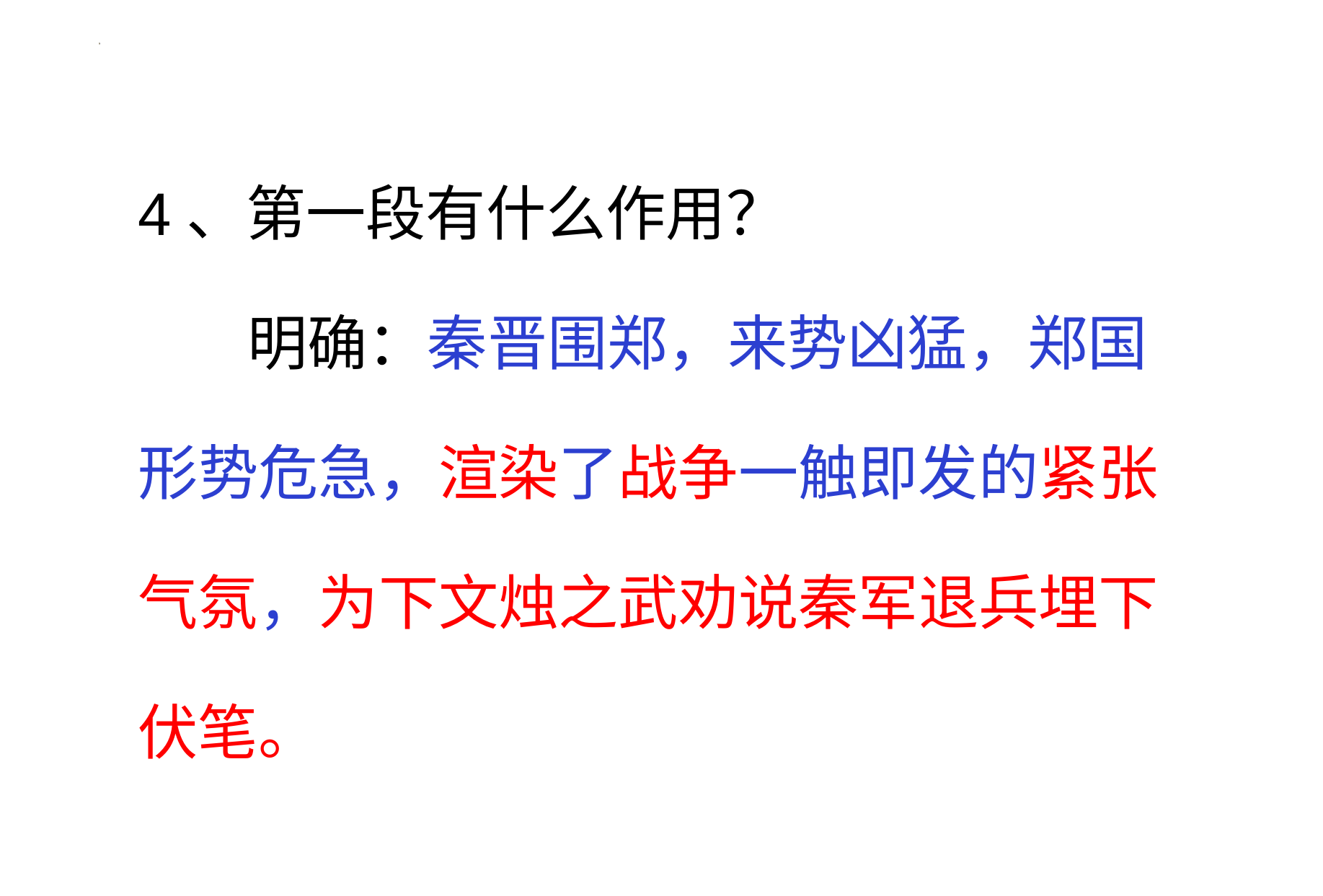

4、第一段有什么作用？
       明确：秦晋围郑，来势凶猛，郑国形势危急，渲染了战争一触即发的紧张气氛，为下文烛之武劝说秦军退兵埋下伏笔。